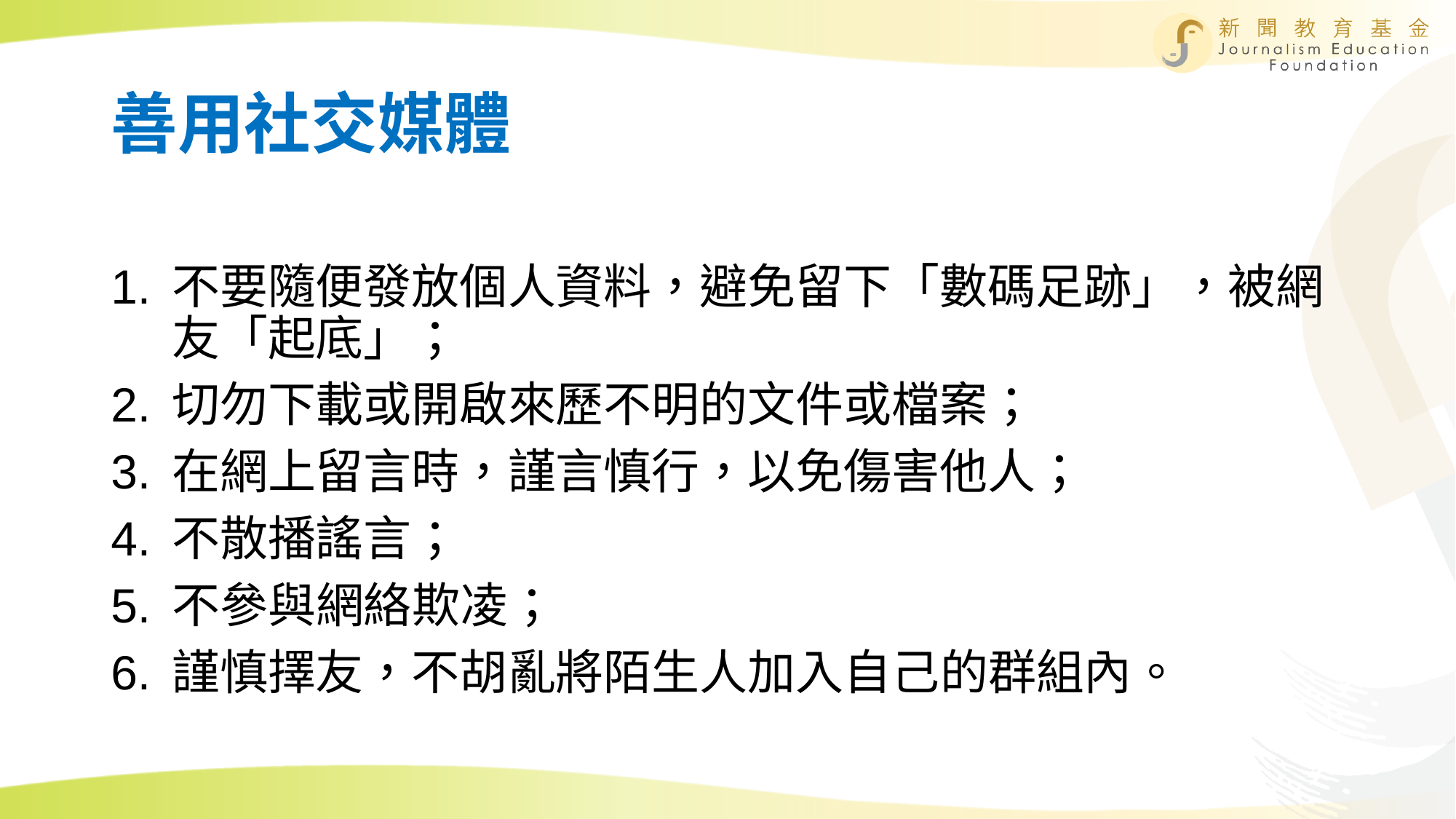

# 善用社交媒體

不要隨便發放個人資料，避免留下「數碼足跡」，被網友「起底」；
切勿下載或開啟來歷不明的文件或檔案；
在網上留言時，謹言慎行，以免傷害他人；
不散播謠言；
不參與網絡欺凌；
謹慎擇友，不胡亂將陌生人加入自己的群組內。